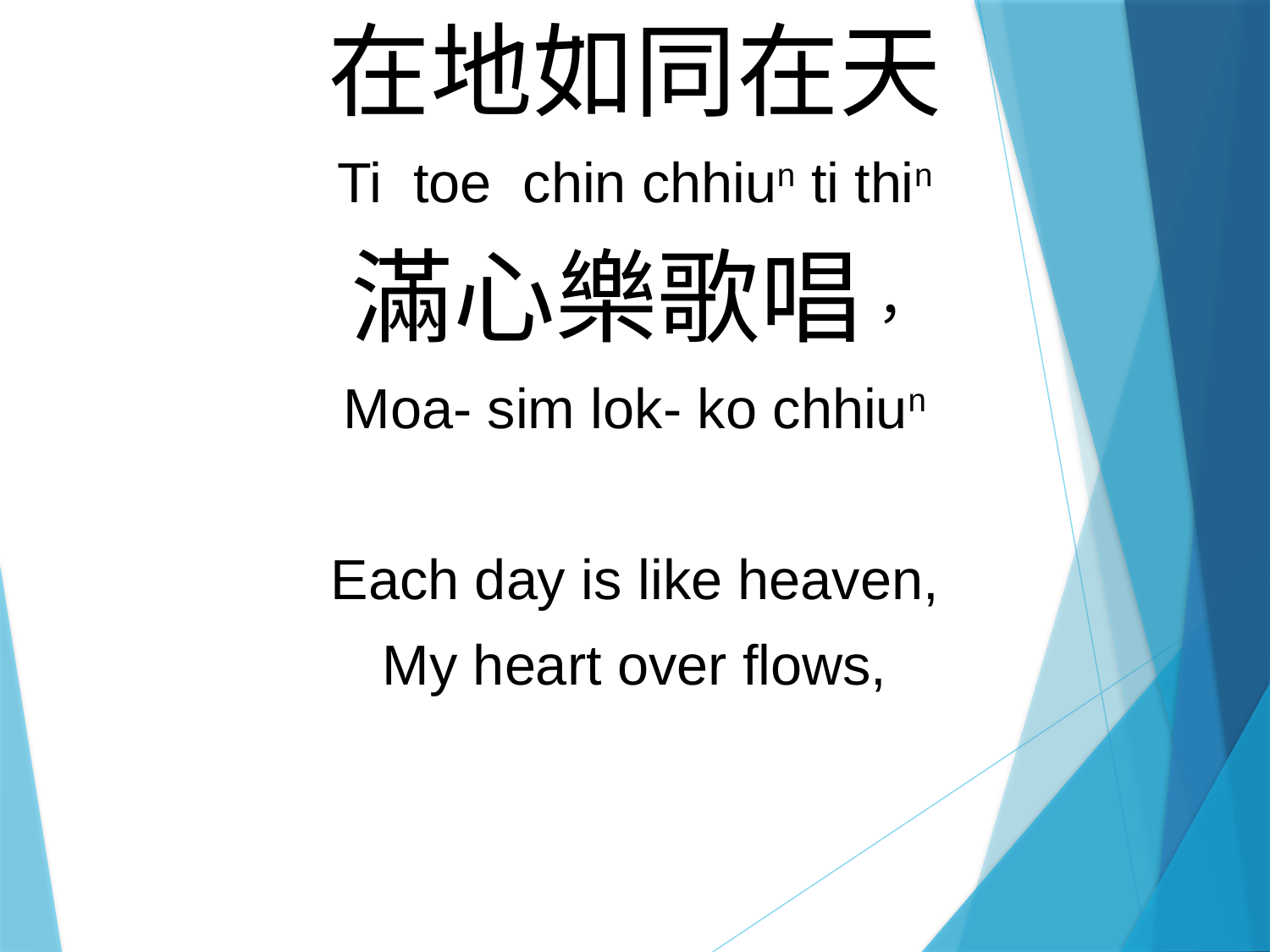

在地如同在天
Ti  toe  chin chhiun ti thin
滿心樂歌唱，
Moa- sim lok- ko chhiun

Each day is like heaven,
My heart over flows,